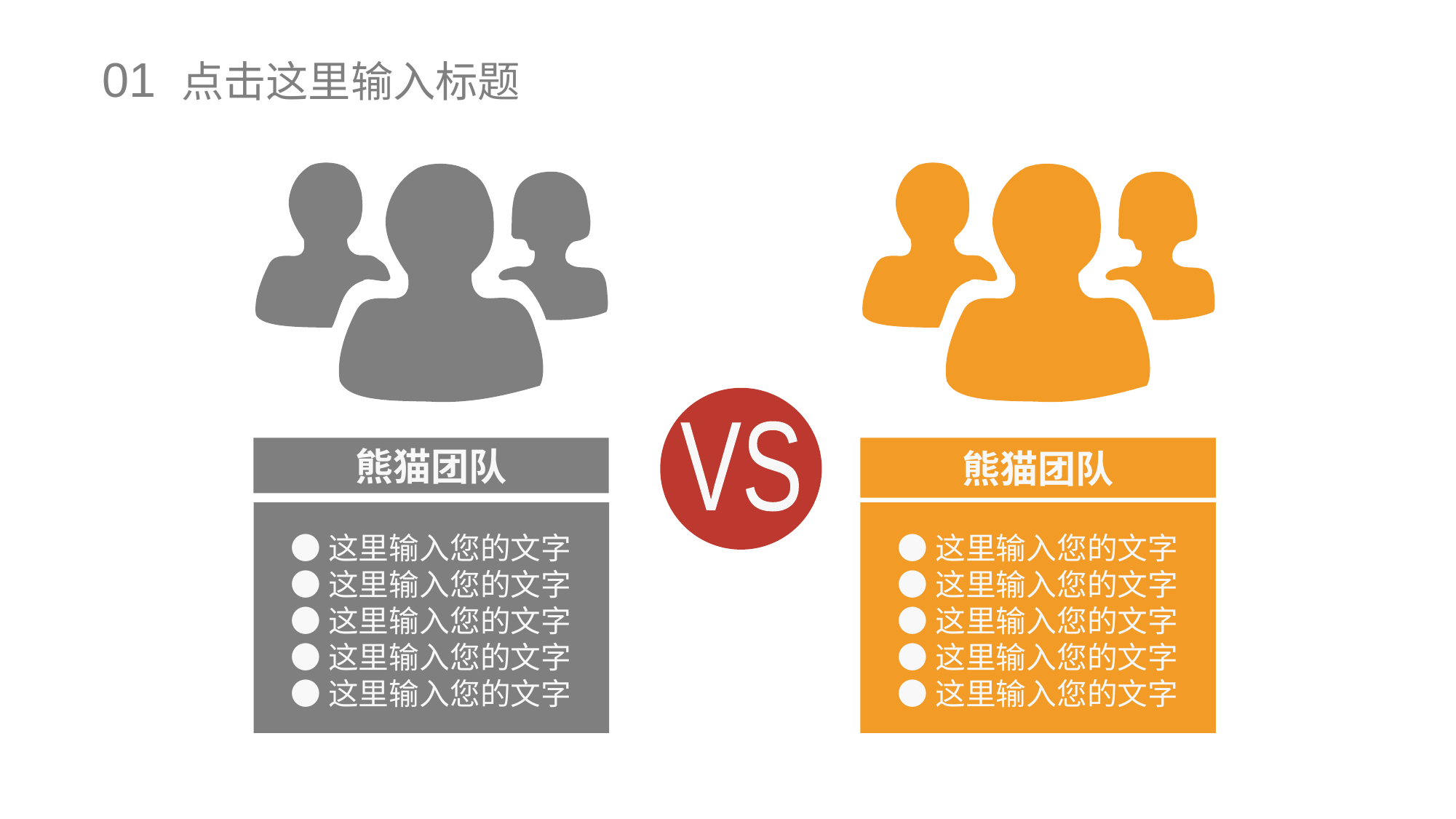

01 点击这里输入标题

VS
熊猫团队
熊猫团队

●这里输入您的文字
●这里输入您的文字
●这里输入您的文字
●这里输入您的文字
●这里输入您的文字
●这里输入您的文字
●这里输入您的文字
●这里输入您的文字
●这里输入您的文字
●这里输入您的文字